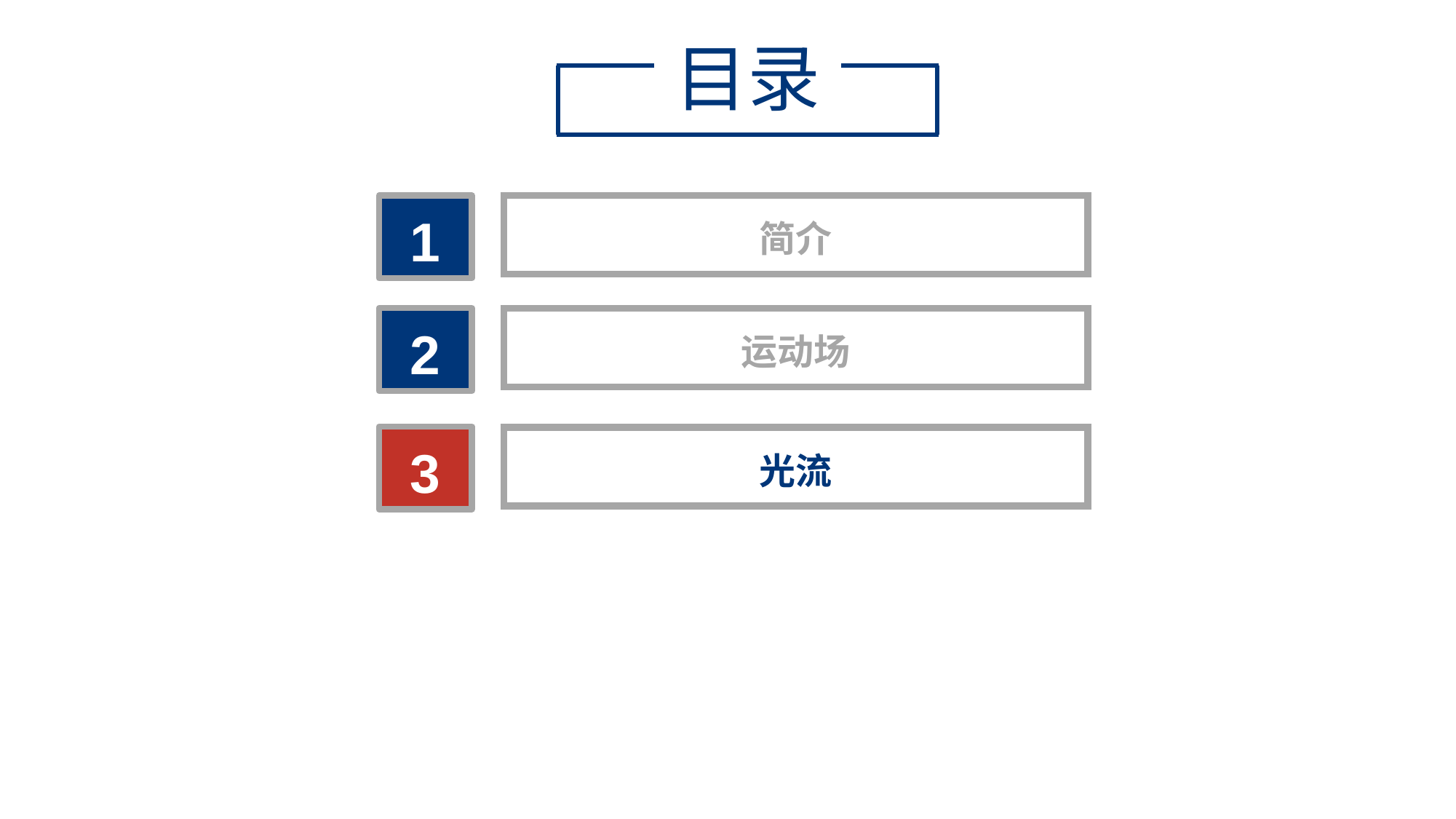

目录
1

简介
2

运动场
3

光流